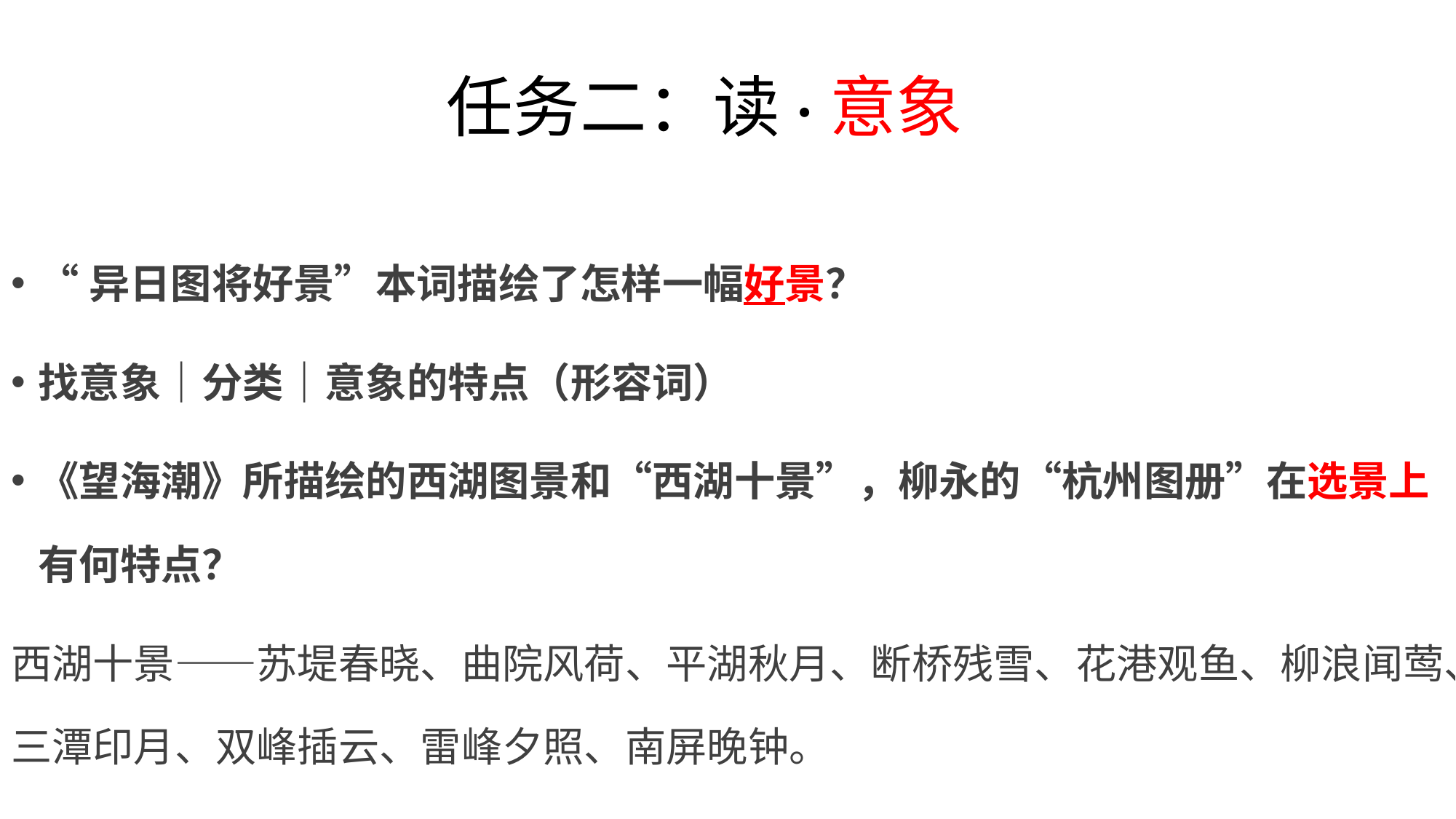

# 任务二：读·意象
“异日图将好景”本词描绘了怎样一幅好景？
找意象｜分类｜意象的特点（形容词）
《望海潮》所描绘的西湖图景和“西湖十景”，柳永的“杭州图册”在选景上有何特点？
西湖十景——苏堤春晓、曲院风荷、平湖秋月、断桥残雪、花港观鱼、柳浪闻莺、三潭印月、双峰插云、雷峰夕照、南屏晚钟。